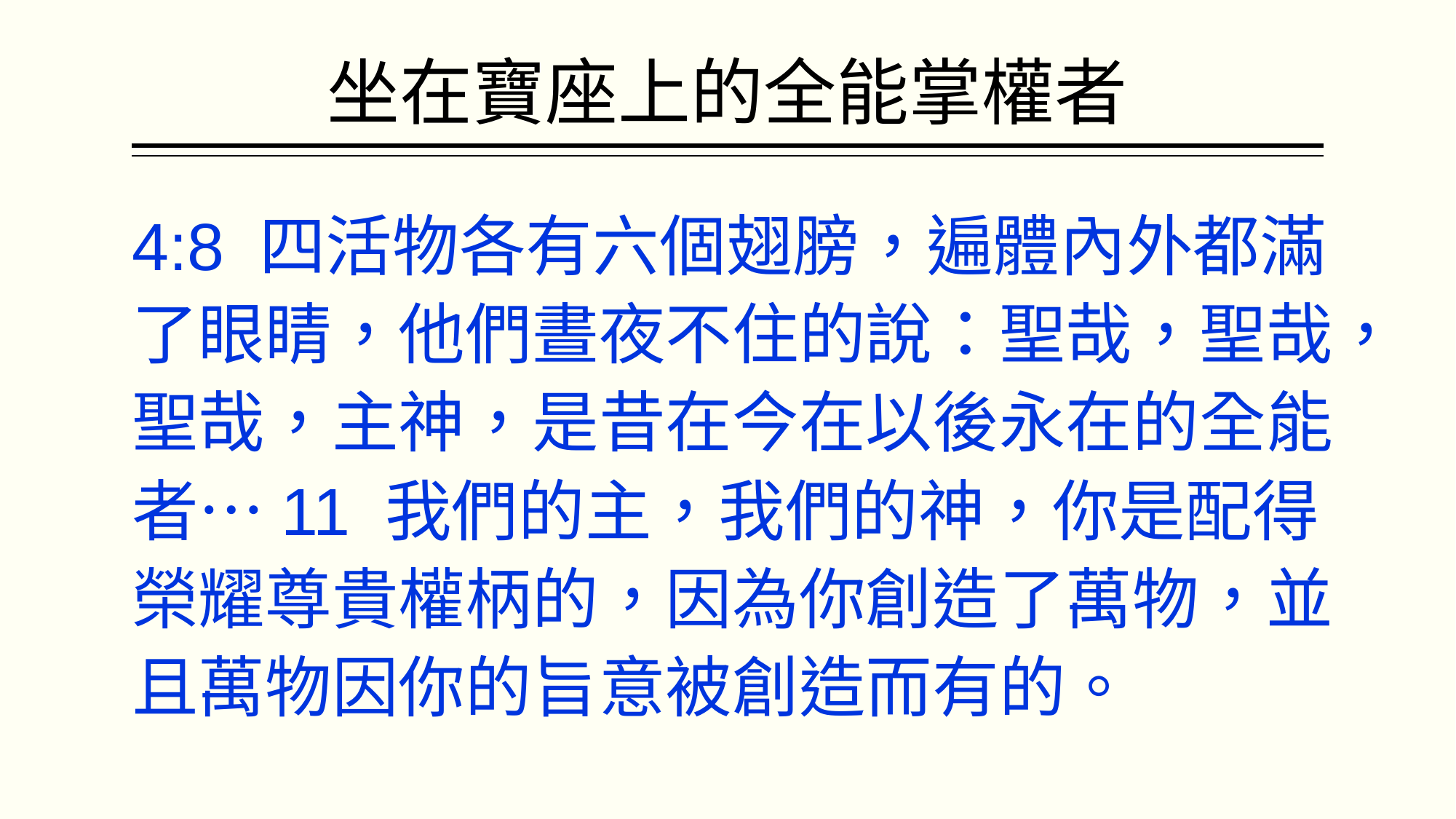

# 坐在寶座上的全能掌權者
4:8 四活物各有六個翅膀，遍體內外都滿了眼睛，他們晝夜不住的說：聖哉，聖哉，聖哉，主神，是昔在今在以後永在的全能者…11 我們的主，我們的神，你是配得榮耀尊貴權柄的，因為你創造了萬物，並且萬物因你的旨意被創造而有的。